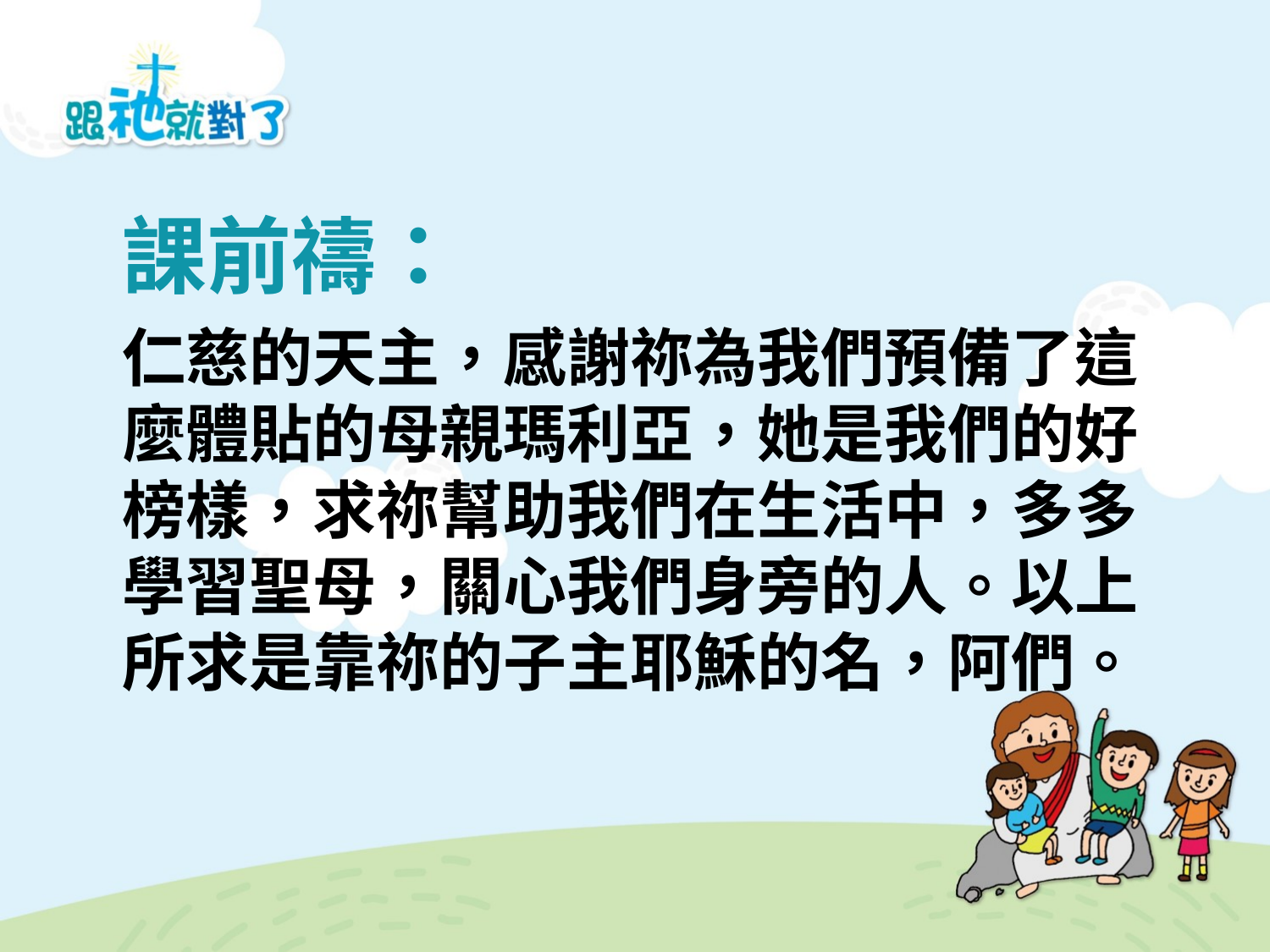

課前禱：
仁慈的天主，感謝祢為我們預備了這麼體貼的母親瑪利亞，她是我們的好榜樣，求祢幫助我們在生活中，多多學習聖母，關心我們身旁的人。以上所求是靠祢的子主耶穌的名，阿們。